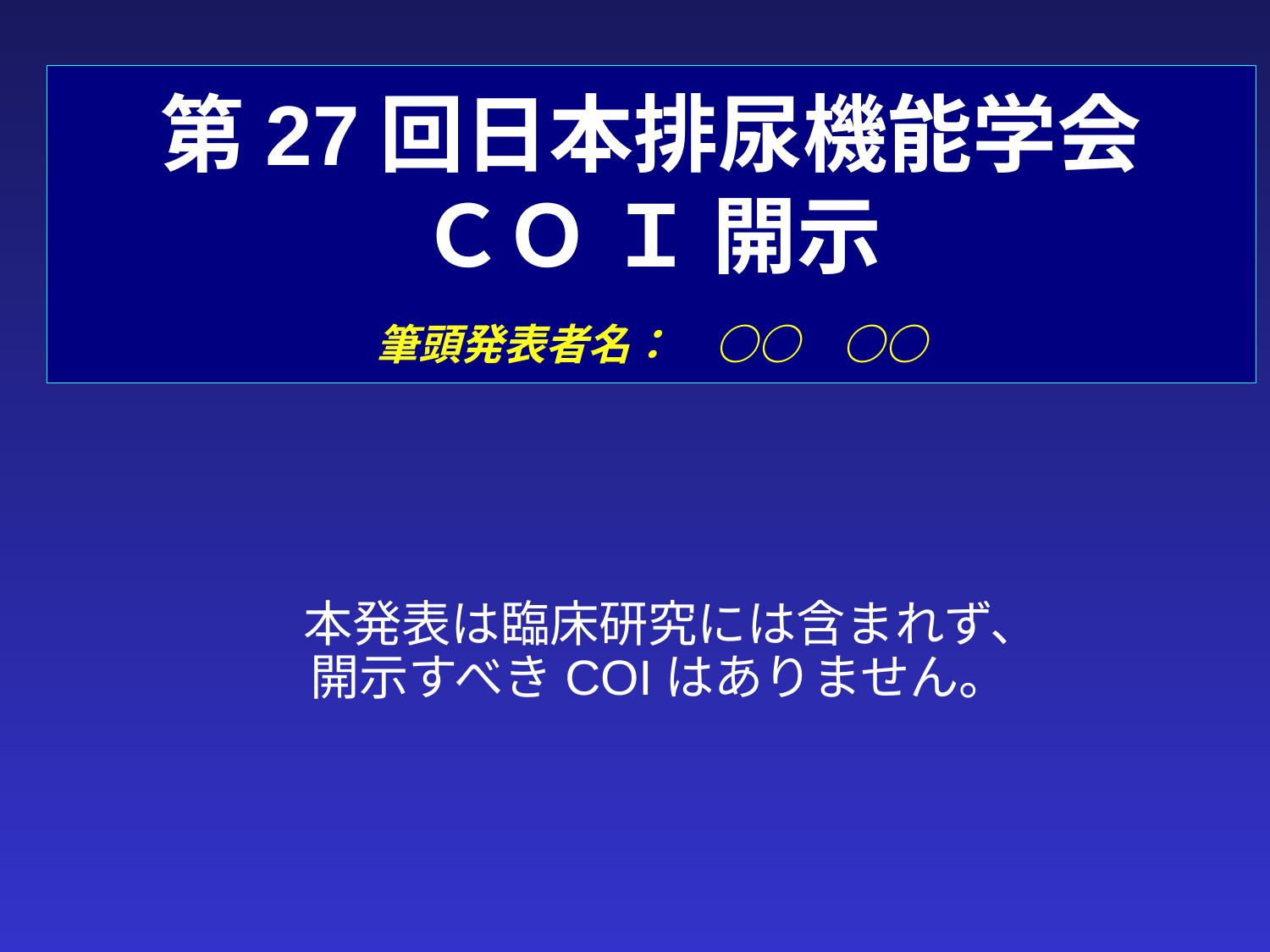

# 第27回日本排尿機能学会 ＣＯ Ｉ 開示 　 筆頭発表者名：　○○　○○

　　本発表は臨床研究には含まれず、
　　開示すべきCOIはありません。